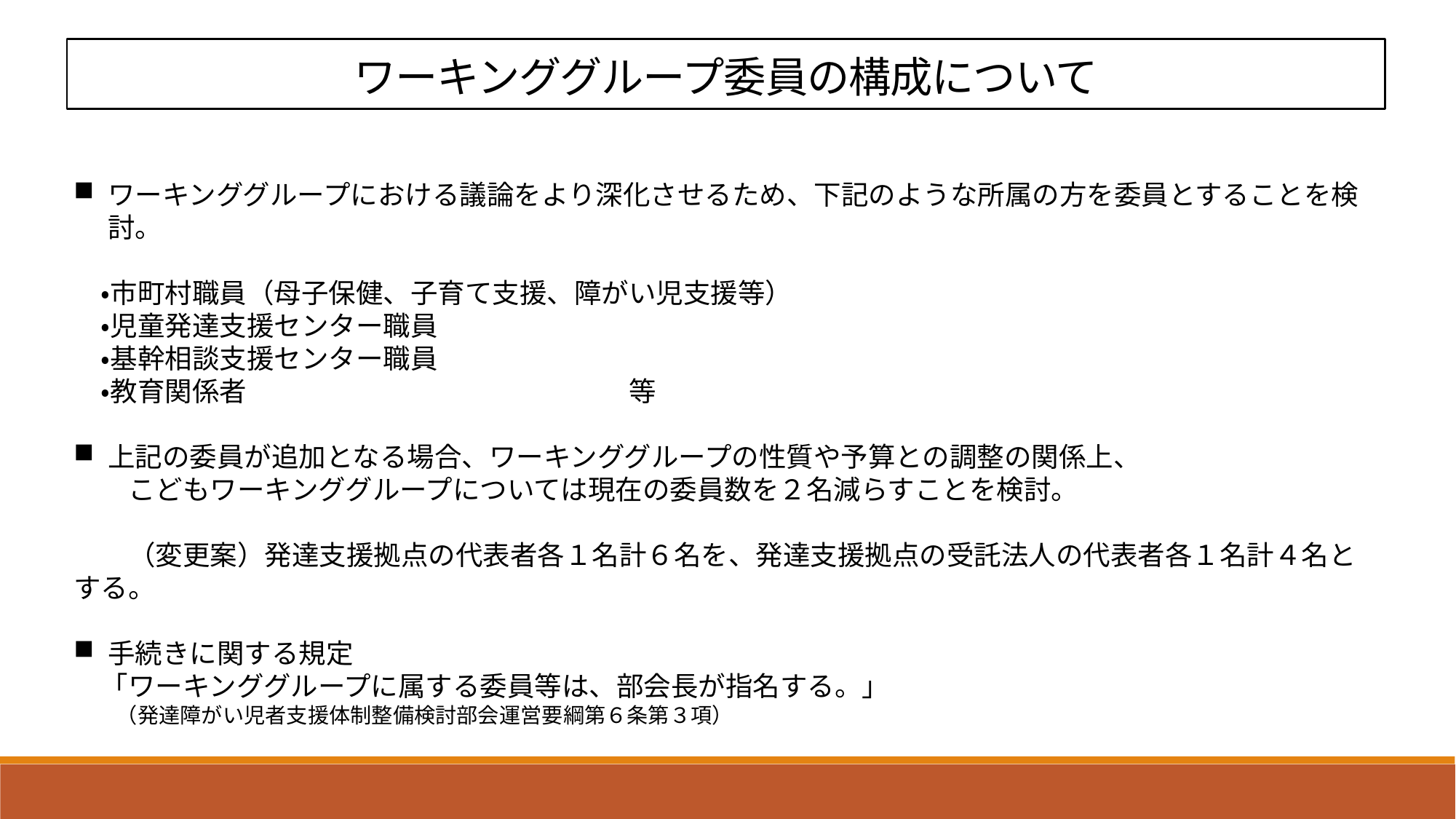

ワーキンググループ委員の構成について
ワーキンググループにおける議論をより深化させるため、下記のような所属の方を委員とすることを検討。

　・市町村職員（母子保健、子育て支援、障がい児支援等）
　・児童発達支援センター職員
　・基幹相談支援センター職員
　・教育関係者　　　　　　　　　　　　　　等

上記の委員が追加となる場合、ワーキンググループの性質や予算との調整の関係上、
　　こどもワーキンググループについては現在の委員数を２名減らすことを検討。

　　（変更案）発達支援拠点の代表者各１名計６名を、発達支援拠点の受託法人の代表者各１名計４名とする。

手続きに関する規定
　「ワーキンググループに属する委員等は、部会長が指名する。」
　　（発達障がい児者支援体制整備検討部会運営要綱第６条第３項）